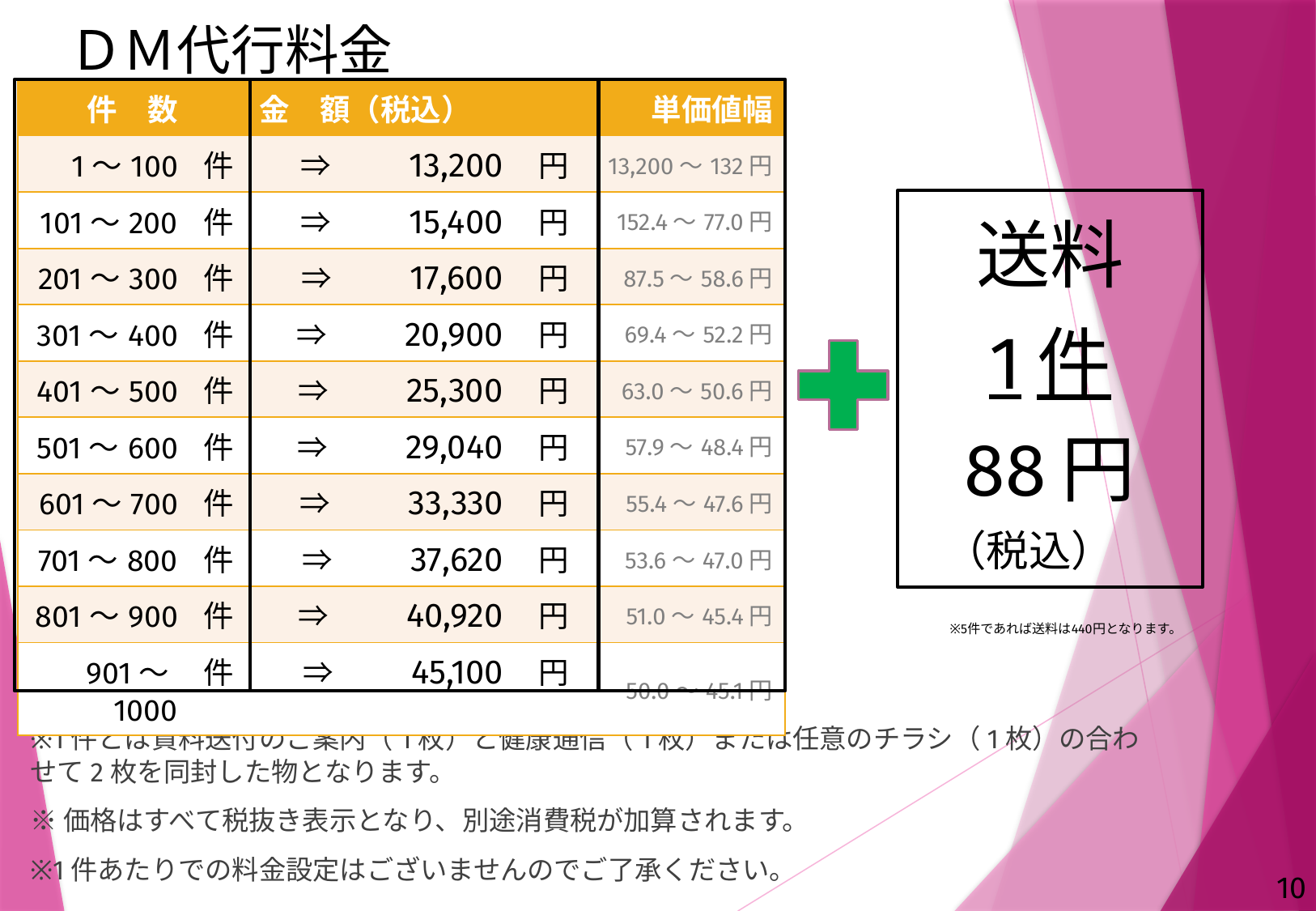

# ＤＭ代行料金

| 件　数 |  | 金　額（税込） |  | 単価値幅 |
| --- | --- | --- | --- | --- |
| 1～100 | 件 | ⇒　　13,200 | 円 | 13,200～132円 |
| 101～200 | 件 | ⇒　　15,400 | 円 | 152.4～77.0円 |
| 201～300 | 件 | ⇒　　17,600 | 円 | 87.5～58.6円 |
| 301～400 | 件 | ⇒　　20,900 | 円 | 69.4～52.2円 |
| 401～500 | 件 | ⇒　　25,300 | 円 | 63.0～50.6円 |
| 501～600 | 件 | ⇒　　29,040 | 円 | 57.9～48.4円 |
| 601～700 | 件 | ⇒　　33,330 | 円 | 55.4～47.6円 |
| 701～800 | 件 | ⇒　　37,620 | 円 | 53.6～47.0円 |
| 801～900 | 件 | ⇒　　40,920 | 円 | 51.0～45.4円 |
| 901～1000 | 件 | ⇒　　45,100 | 円 | 50.0～45.1円 |
送料
1件
88円
（税込）

※5件であれば送料は440円となります。
※1件とは資料送付のご案内（1枚）と健康通信（1枚）または任意のチラシ（1枚）の合わせて2枚を同封した物となります。
※価格はすべて税抜き表示となり、別途消費税が加算されます。
※1件あたりでの料金設定はございませんのでご了承ください。
10